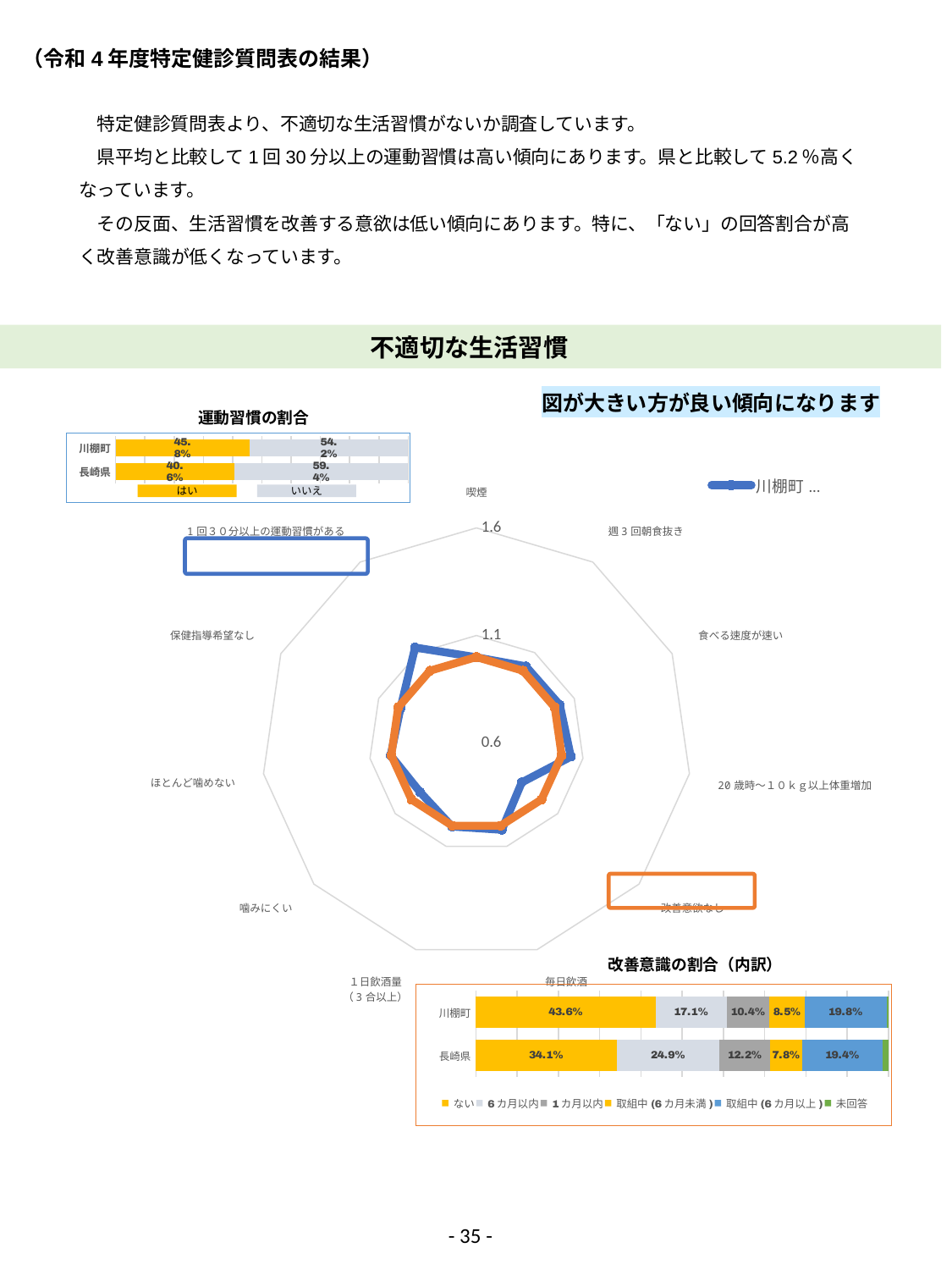

（令和4年度特定健診質問表の結果）
　特定健診質問表より、不適切な生活習慣がないか調査しています。
　県平均と比較して1回30分以上の運動習慣は高い傾向にあります。県と比較して5.2％高くなっています。
　その反面、生活習慣を改善する意欲は低い傾向にあります。特に、「ない」の回答割合が高く改善意識が低くなっています。
不適切な生活習慣
図が大きい方が良い傾向になります
運動習慣の割合

### Chart

| Category | 川棚町
(100-a)/(100-b) | 県平均 |
|---|---|---|
| 喫煙 | 0.9988518943742825 | 1.0 |
| 週3回朝食抜き | 1.0244173140954496 | 1.0 |
| 食べる速度が速い | 1.0262068965517241 | 1.0 |
| 20歳時～１０ｋｇ以上体重増加 | 1.0433436532507743 | 1.0 |
| 改善意欲なし | 0.8786482334869433 | 1.0 |
| 毎日飲酒 | 1.019736842105263 | 1.0 |
| １日飲酒量
（3合以上） | 1.0040733197556007 | 1.0 |
| 噛みにくい | 0.9472329472329472 | 1.0 |
| ほとんど噛めない | 1.0030272452068618 | 1.0 |
| 保健指導希望なし | 0.9886363636363634 | 1.0 |
| 1回３０分以上の運動習慣がある | 1.12807881773399 | 1.0 |

### Chart

| Category | はい | いいえ |
|---|---|---|
| 長崎県 | 0.406 | 0.594 |
| 川棚町 | 0.458 | 0.542 |
はい
いいえ

改善意識の割合（内訳）

### Chart

| Category | ない | 6カ月以内 | 1カ月以内 | 取組中(6カ月未満) | 取組中(6カ月以上) | 未回答 |
|---|---|---|---|---|---|---|
| 長崎県 | 0.3414 | 0.2493 | 0.1224 | 0.0781 | 0.1938 | 0.015 |
| 川棚町 | 0.4364 | 0.1713 | 0.1043 | 0.0852 | 0.1981 | 0.0047 |
- 35 -